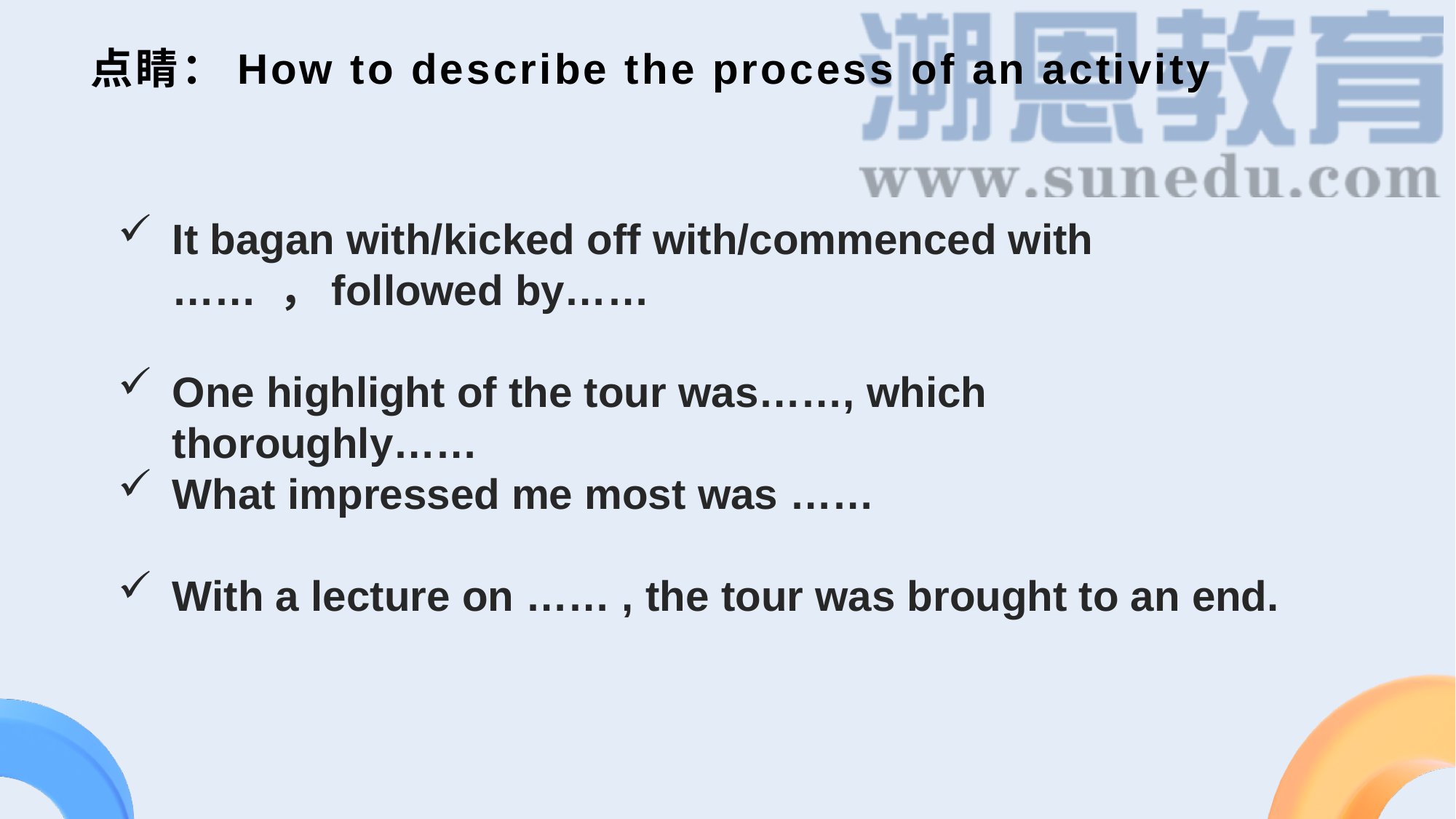

点睛：How to describe the process of an activity
It bagan with/kicked off with/commenced with …… ，followed by……

One highlight of the tour was……, which thoroughly……
What impressed me most was ……

With a lecture on …… , the tour was brought to an end.